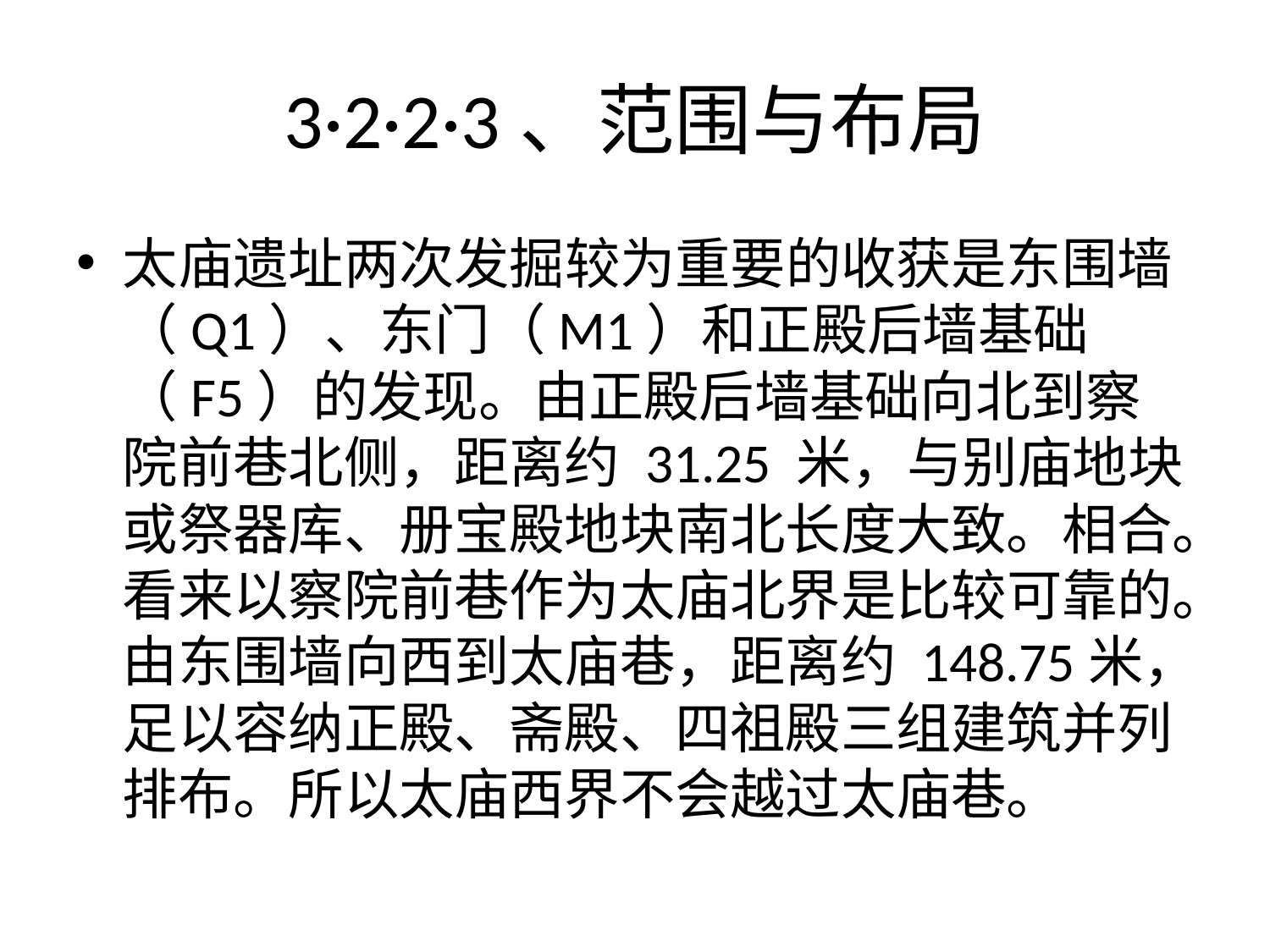

# 3·2·2·3、范围与布局
太庙遗址两次发掘较为重要的收获是东围墙（Q1）、东门（M1）和正殿后墙基础（F5）的发现。由正殿后墙基础向北到察院前巷北侧，距离约 31.25 米，与别庙地块或祭器库、册宝殿地块南北长度大致。相合。看来以察院前巷作为太庙北界是比较可靠的。由东围墙向西到太庙巷，距离约 148.75米，足以容纳正殿、斋殿、四祖殿三组建筑并列排布。所以太庙西界不会越过太庙巷。